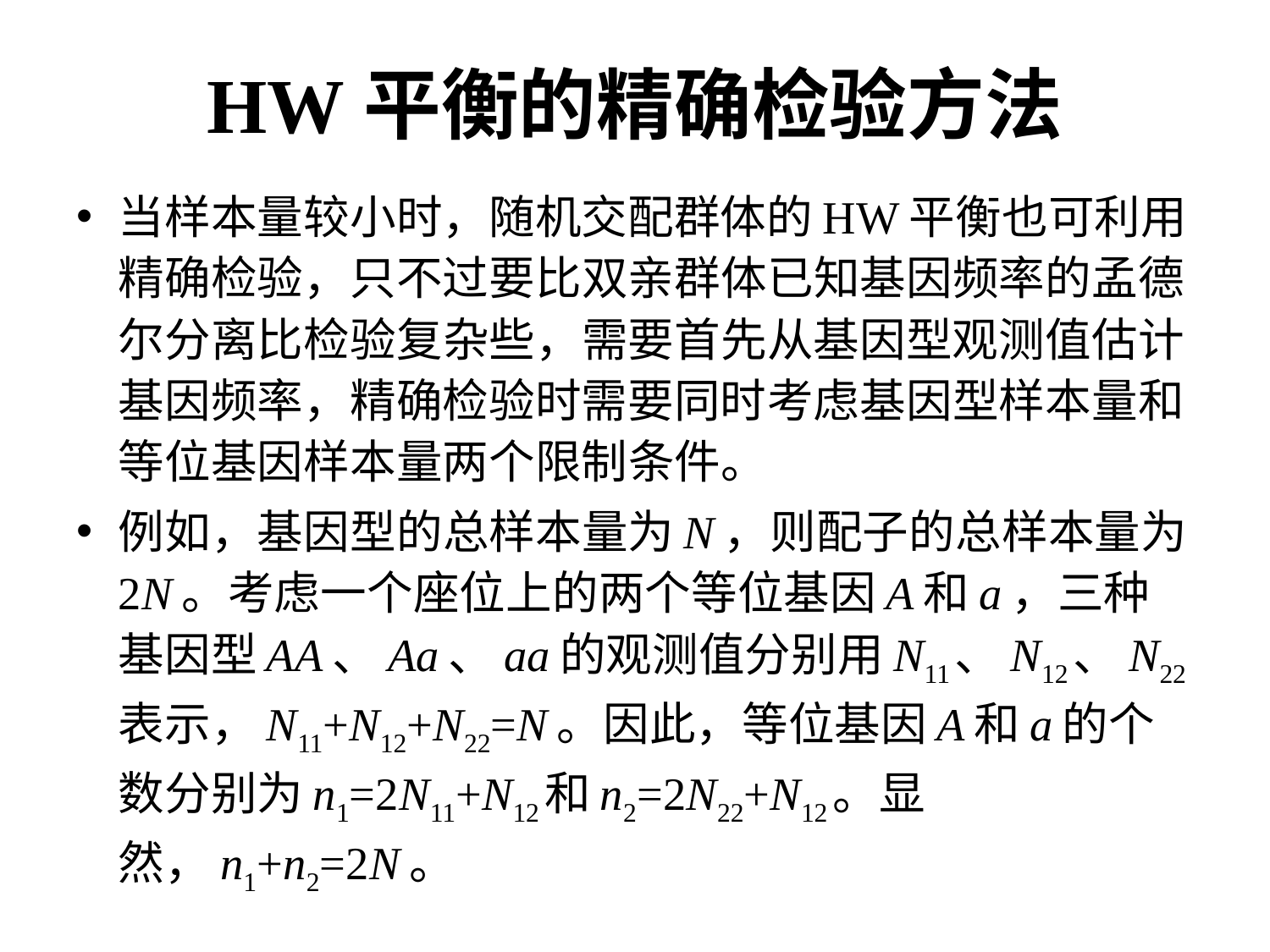

# HW平衡的精确检验方法
当样本量较小时，随机交配群体的HW平衡也可利用精确检验，只不过要比双亲群体已知基因频率的孟德尔分离比检验复杂些，需要首先从基因型观测值估计基因频率，精确检验时需要同时考虑基因型样本量和等位基因样本量两个限制条件。
例如，基因型的总样本量为N，则配子的总样本量为2N。考虑一个座位上的两个等位基因A和a，三种基因型AA、Aa、aa的观测值分别用N11、N12、N22表示，N11+N12+N22=N。因此，等位基因A和a的个数分别为n1=2N11+N12和n2=2N22+N12。显然，n1+n2=2N。